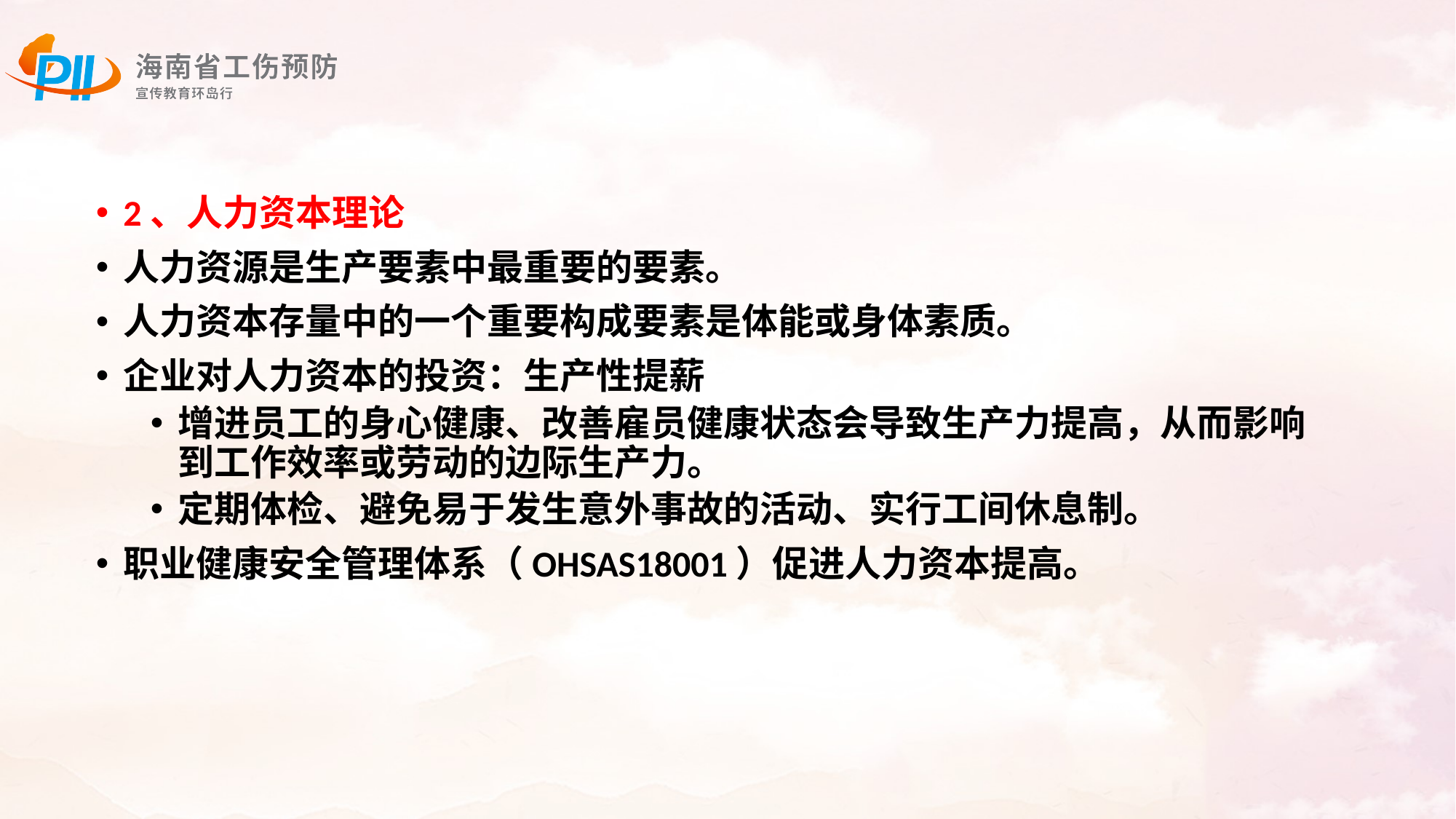

2、人力资本理论
人力资源是生产要素中最重要的要素。
人力资本存量中的一个重要构成要素是体能或身体素质。
企业对人力资本的投资：生产性提薪
增进员工的身心健康、改善雇员健康状态会导致生产力提高，从而影响到工作效率或劳动的边际生产力。
定期体检、避免易于发生意外事故的活动、实行工间休息制。
职业健康安全管理体系（OHSAS18001）促进人力资本提高。